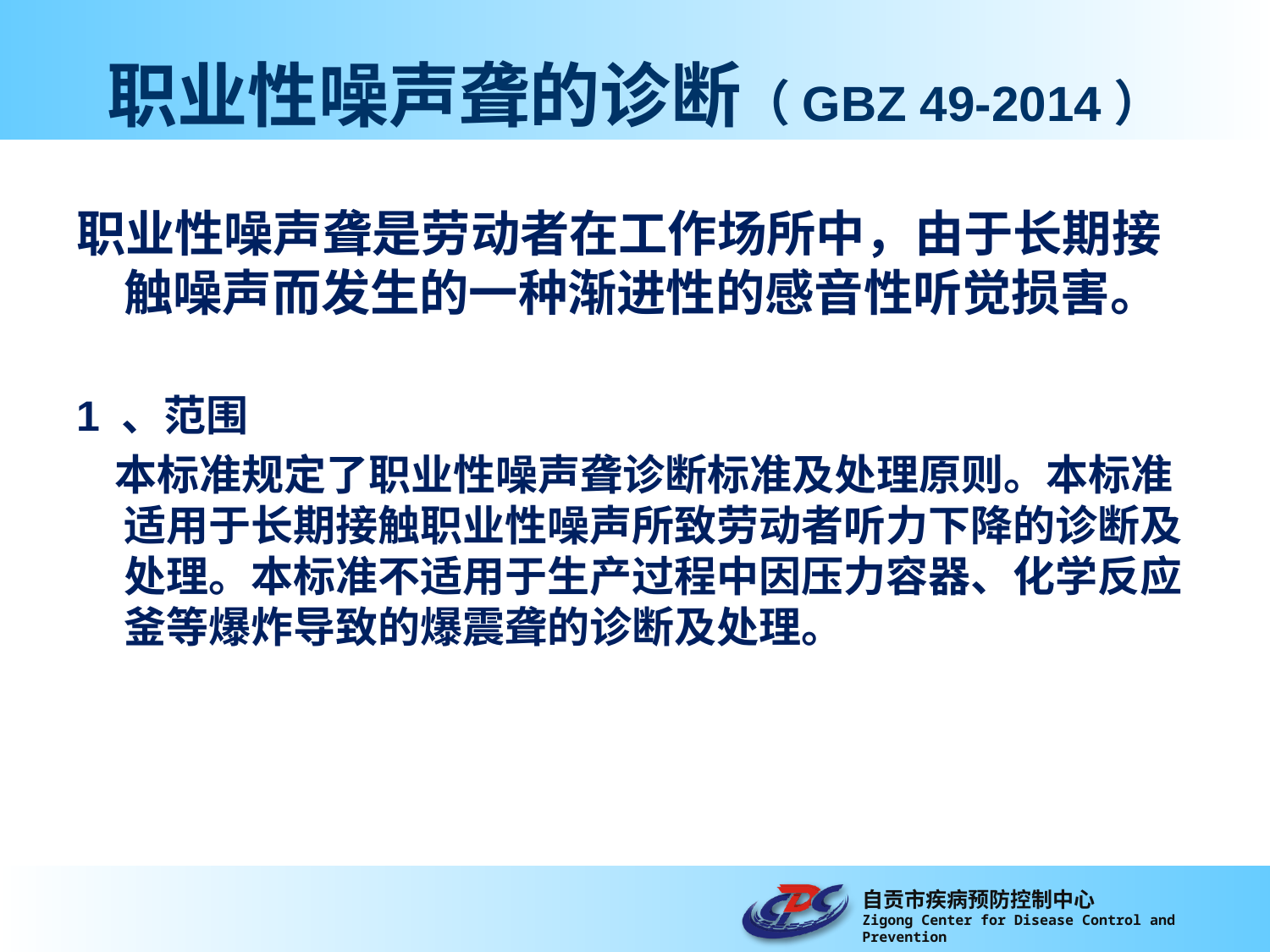

# 职业性噪声聋的诊断（GBZ 49-2014）
职业性噪声聋是劳动者在工作场所中，由于长期接触噪声而发生的一种渐进性的感音性听觉损害。

1 、范围
   本标准规定了职业性噪声聋诊断标准及处理原则。本标准适用于长期接触职业性噪声所致劳动者听力下降的诊断及处理。本标准不适用于生产过程中因压力容器、化学反应釜等爆炸导致的爆震聋的诊断及处理。

66